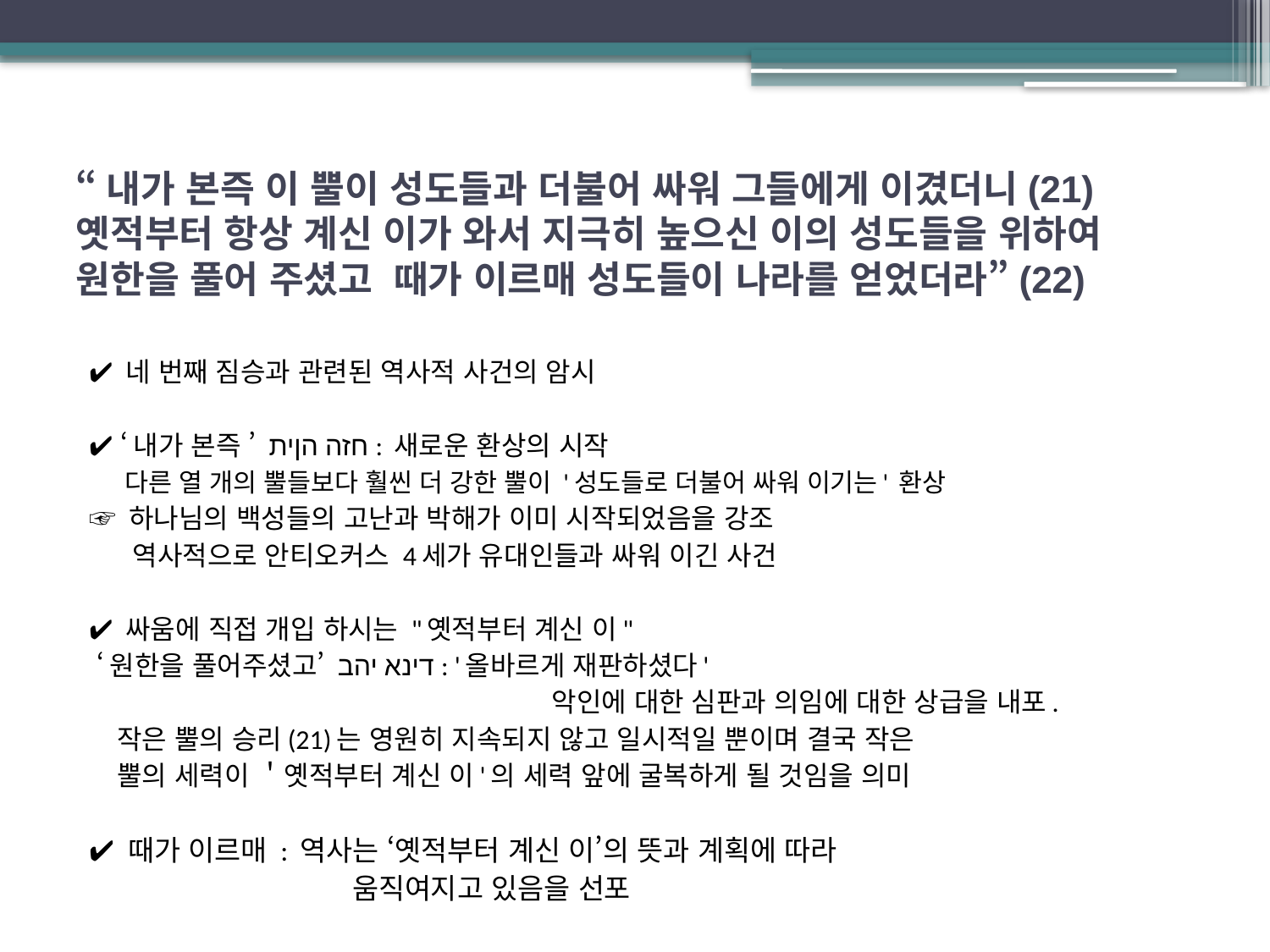

# “내가 본즉 이 뿔이 성도들과 더불어 싸워 그들에게 이겼더니(21) 옛적부터 항상 계신 이가 와서 지극히 높으신 이의 성도들을 위하여 원한을 풀어 주셨고  때가 이르매 성도들이 나라를 얻었더라”(22)

✔ 네 번째 짐승과 관련된 역사적 사건의 암시

✔ ‘내가 본즉 ’ חזה הןית : 새로운 환상의 시작
    다른 열 개의 뿔들보다 훨씬 더 강한 뿔이 '성도들로 더불어 싸워 이기는' 환상
☞ 하나님의 백성들의 고난과 박해가 이미 시작되었음을 강조
     역사적으로 안티오커스 4세가 유대인들과 싸워 이긴 사건

✔ 싸움에 직접 개입 하시는 "옛적부터 계신 이"
 ‘원한을 풀어주셨고’ דינא יהב : '올바르게 재판하셨다'
                                                            악인에 대한 심판과 의임에 대한 상급을 내포.
   작은 뿔의 승리(21)는 영원히 지속되지 않고 일시적일 뿐이며 결국 작은
   뿔의 세력이 ＇옛적부터 계신 이'의 세력 앞에 굴복하게 될 것임을 의미

✔ 때가 이르매 : 역사는 ‘옛적부터 계신 이’의 뜻과 계획에 따라
                                움직여지고 있음을 선포